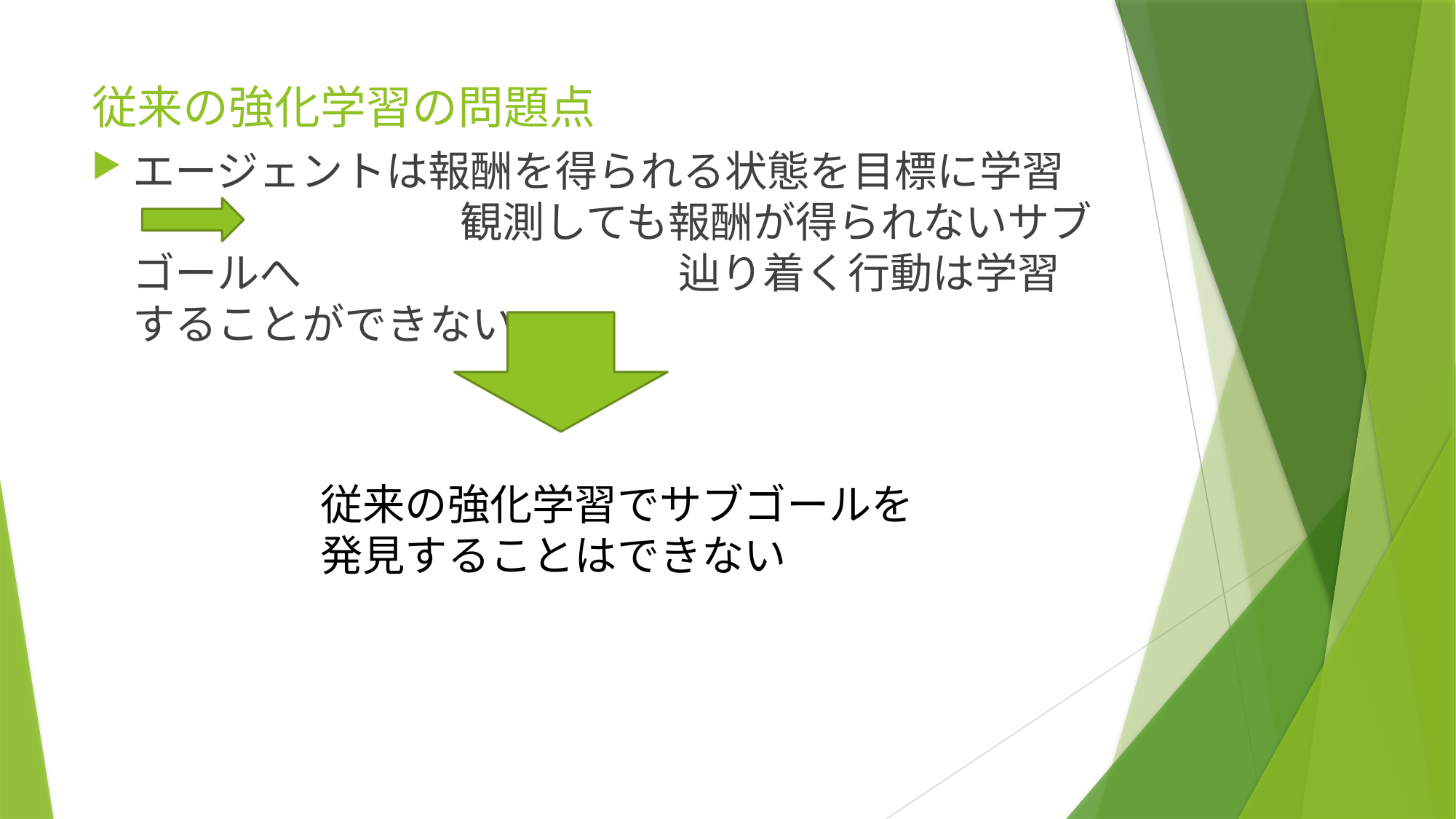

# 従来の強化学習の問題点
エージェントは報酬を得られる状態を目標に学習
			観測しても報酬が得られないサブゴールへ				辿り着く行動は学習することができない

従来の強化学習でサブゴールを発見することはできない